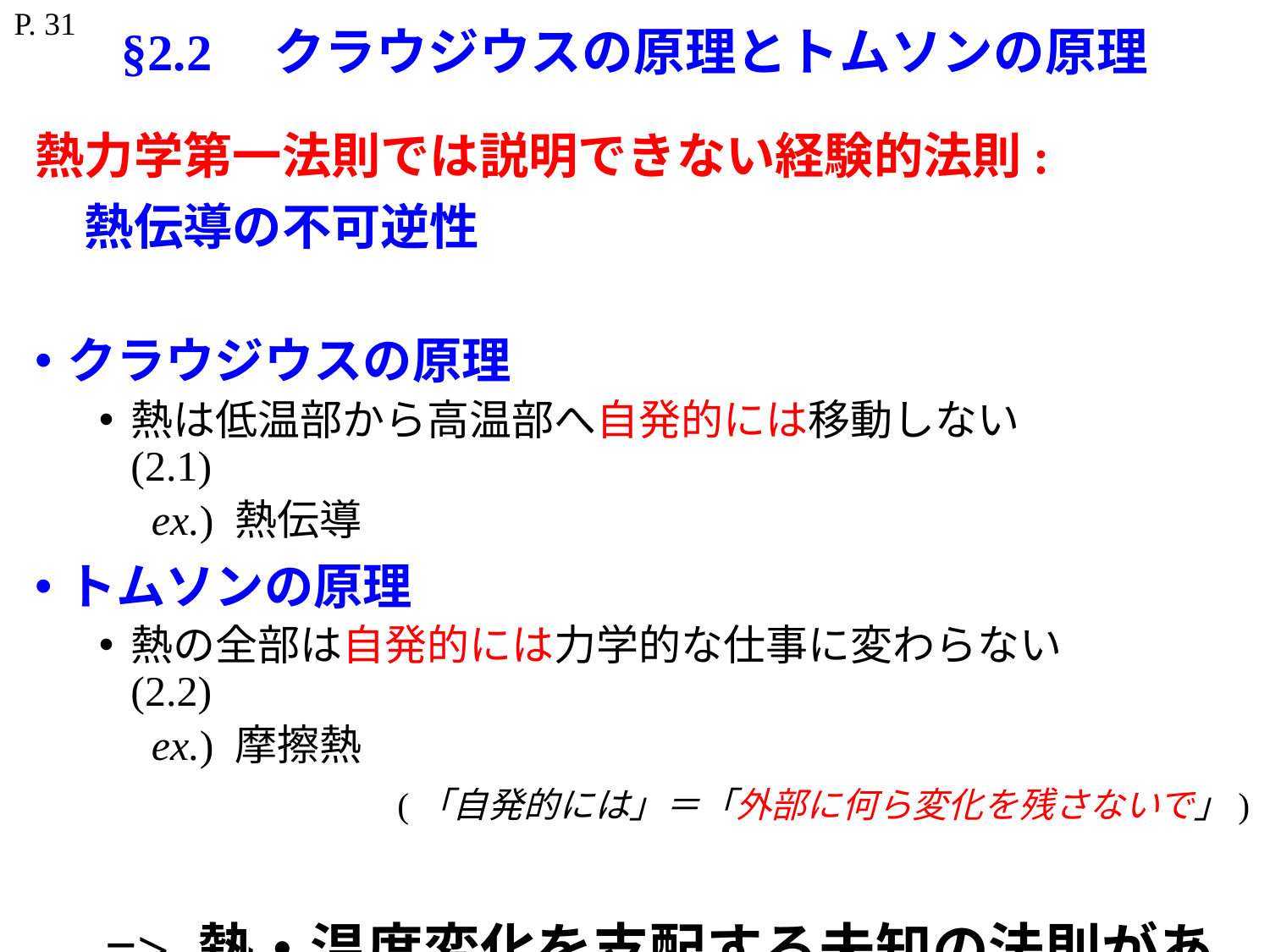

P. 31
# §2.2　クラウジウスの原理とトムソンの原理
熱力学第一法則では説明できない経験的法則:
　熱伝導の不可逆性

クラウジウスの原理
熱は低温部から高温部へ自発的には移動しない	(2.1)
　ex.) 熱伝導
トムソンの原理
熱の全部は自発的には力学的な仕事に変わらない 	(2.2)
　ex.) 摩擦熱
　　　　　　　　　　(「自発的には」＝「外部に何ら変化を残さないで」)

　=> 熱・温度変化を支配する未知の法則がある
　　　　熱力学第二法則